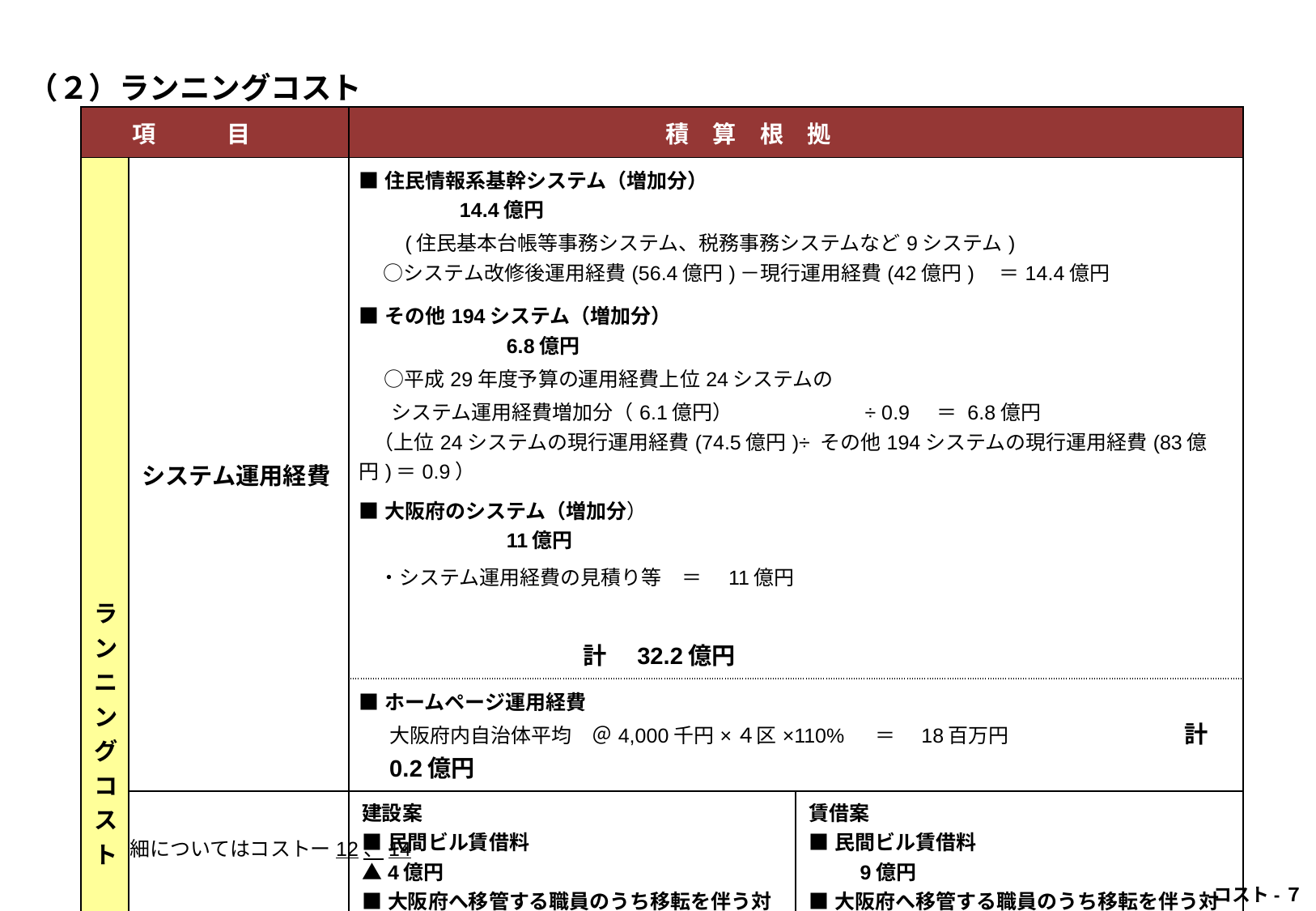

（２）ランニングコスト
| 項　　　目 |  | 積　算　根　拠 |  |
| --- | --- | --- | --- |
| ランニングコスト | システム運用経費 | ■住民情報系基幹システム（増加分）　　　　　　　　　　　　　　　　　　　　　　　　　　　　　 14.4億円 　　(住民基本台帳等事務システム、税務事務システムなど9システム) 　 ○システム改修後運用経費(56.4億円)－現行運用経費(42億円)　＝14.4億円 ■その他194システム（増加分） 　　　　　 　　　　　　　　　　　　　　　　　　　　　　　　　　　　　6.8億円　 　 ○平成29年度予算の運用経費上位24システムの システム運用経費増加分（6.1億円）　　　　　　 ÷ 0.9 ＝ 6.8億円 （上位24システムの現行運用経費(74.5億円)÷ その他194システムの現行運用経費(83億円)＝0.9） ■大阪府のシステム（増加分） 　　　　　　　　　　　　　　　　　　　　　　　　　　　　　　　　　　11億円 　・システム運用経費の見積り等　＝　11億円　　　　　　　　　　　　　 　　 　　　　　　　　　　　　　　　　　　　　　　　　　　　　　　　　　　　　　　　　　 　　 　　計　32.2億円 |  |
|  |  | ■ホームページ運用経費 　大阪府内自治体平均　＠4,000千円×４区×110% 　＝　18百万円　 　　　　　 　　計 　0.2億円 |  |
|  | 民間ビル賃借料 新庁舎維持管理等 経費（※） | 建設案 ■民間ビル賃借料　　　　　　　　　　　 　▲4億円 ■大阪府へ移管する職員のうち移転を伴う対象 　 職員にかかる民間ビル賃借料　 　 　 ６億円 ■新庁舎の維持管理等経費　　　　 　 　　6億円 　　　　　　　　　　　　　　　　 　　計　8億円 | 賃借案 ■民間ビル賃借料　　 　　　 　　 　　　　　 　9億円 ■大阪府へ移管する職員のうち移転を伴う対象 　 職員にかかる民間ビル賃借料　　　 　 ６億円 　 　　　　　　　　　　　　 　 　 計　 15億円 |
|  | 各特別区に新たに 必要となる経費 | ■各特別区に新たに必要となる経費（増加分）　　　　　　　　　　　　　　　　　　 　　　 　　計　0.5億円 　・各種行政委員会委員報酬費　＝　0.5億円 　 　◇委員数・月額報酬を近隣中核市６市平均で試算（平成29年度）　　　　　　　　　　 　　　　・対象行政委員会：教育委員会、監査委員、選挙管理委員会、公平委員会、農業委員会 |  |
※詳細についてはコストー12、14参照
コスト-７